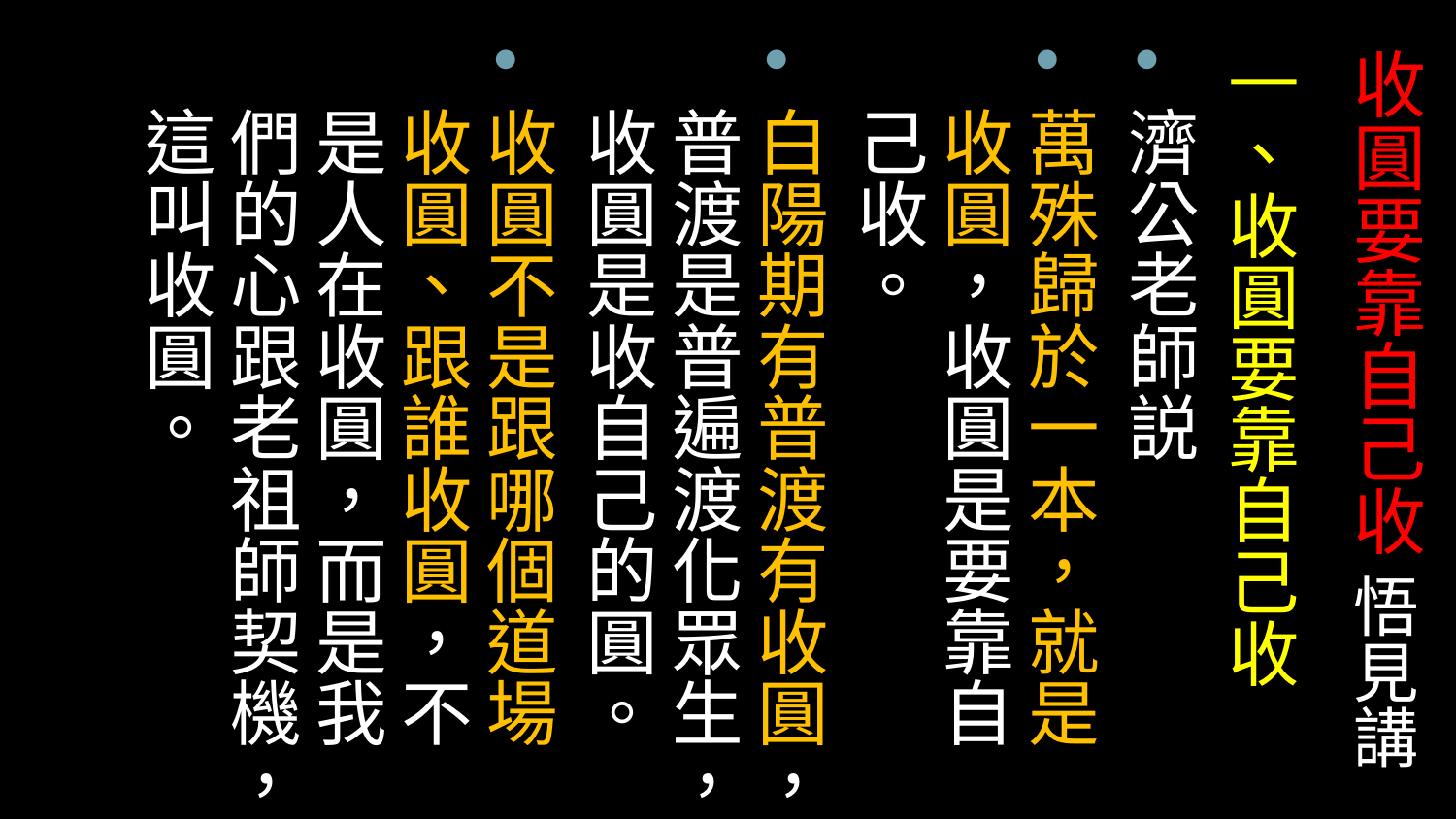

# 收圓要靠自己收 悟見講
一、收圓要靠自己收
濟公老師説
萬殊歸於一本，就是收圓，收圓是要靠自己收。
白陽期有普渡有收圓，普渡是普遍渡化眾生，收圓是收自己的圓。
收圓不是跟哪個道場收圓、跟誰收圓，不是人在收圓，而是我們的心跟老祖師契機，這叫收圓。